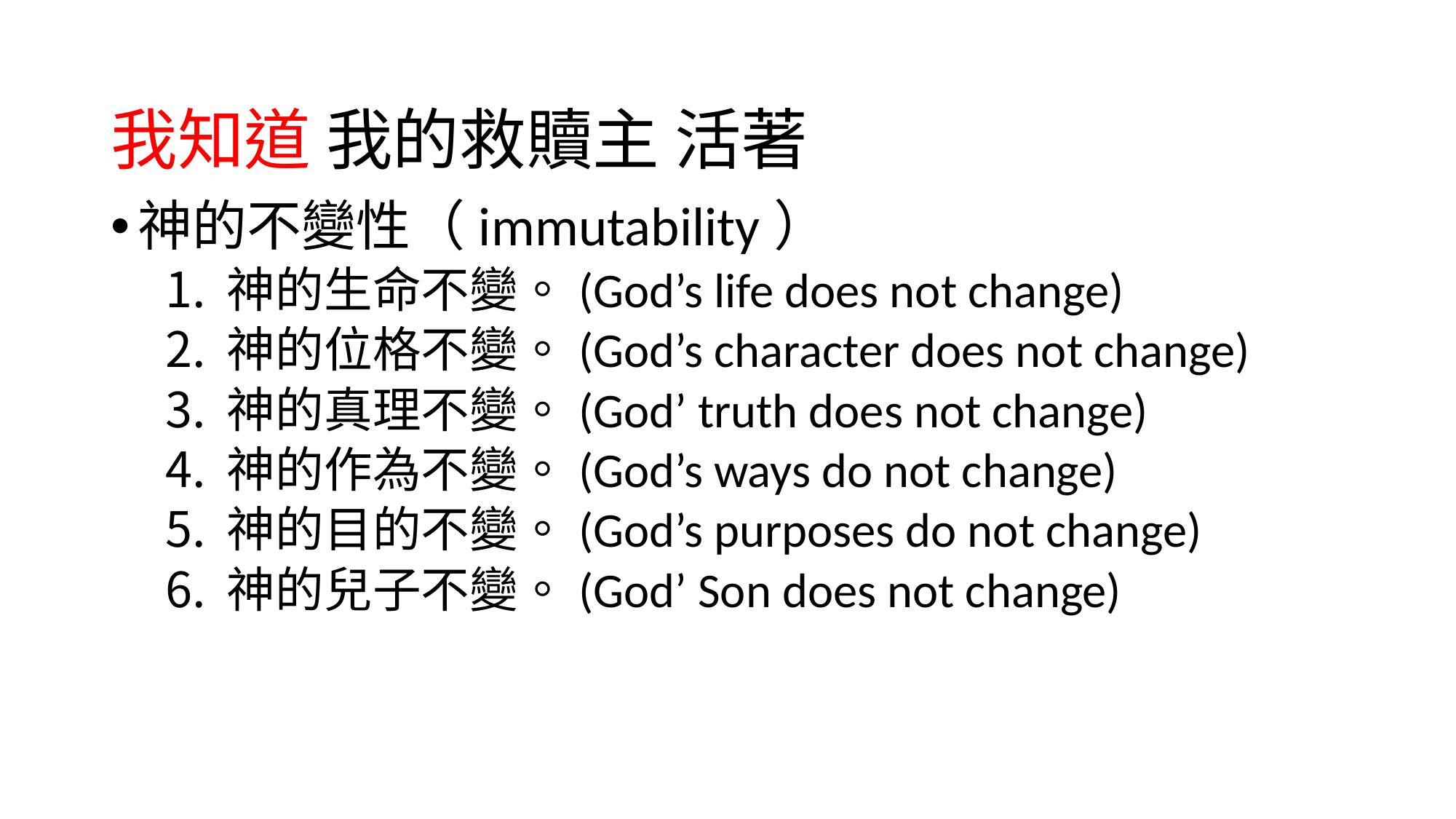

# 我知道 我的救贖主 活著
神的不變性（immutability）
神的生命不變。(God’s life does not change)
神的位格不變。(God’s character does not change)
神的真理不變。(God’ truth does not change)
神的作為不變。(God’s ways do not change)
神的目的不變。(God’s purposes do not change)
神的兒子不變。(God’ Son does not change)